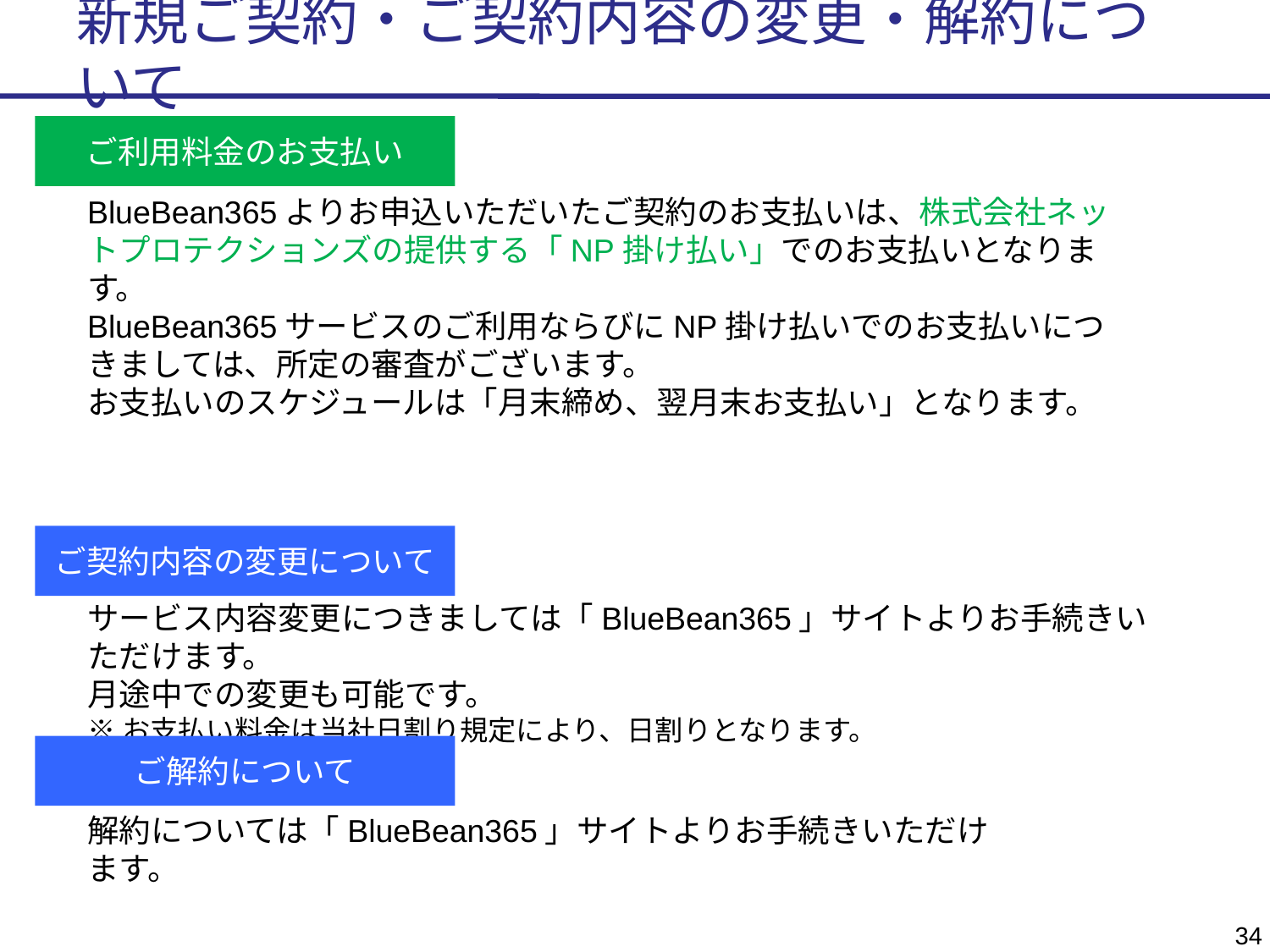

# 新規ご契約・ご契約内容の変更・解約について
ご利用料金のお支払い
BlueBean365よりお申込いただいたご契約のお支払いは、株式会社ネットプロテクションズの提供する「NP掛け払い」でのお支払いとなります。
BlueBean365サービスのご利用ならびにNP掛け払いでのお支払いにつきましては、所定の審査がございます。
お支払いのスケジュールは「月末締め、翌月末お支払い」となります。
ご契約内容の変更について
サービス内容変更につきましては「BlueBean365」サイトよりお手続きいただけます。
月途中での変更も可能です。
※お支払い料金は当社日割り規定により、日割りとなります。
ご解約について
解約については「BlueBean365」サイトよりお手続きいただけます。
34